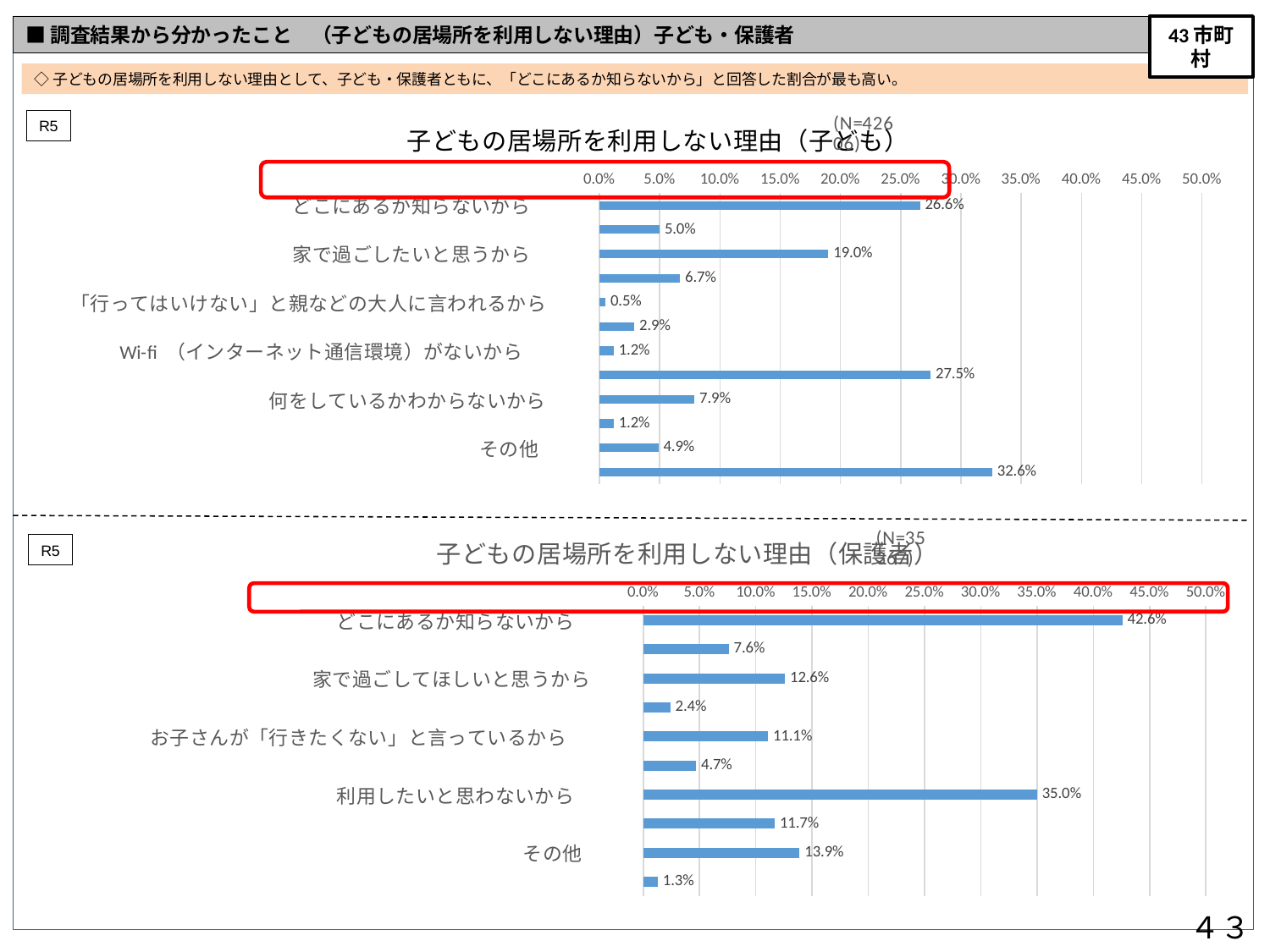

■調査結果から分かったこと　（子どもの居場所を利用しない理由）子ども・保護者
43市町村

◇子どもの居場所を利用しない理由として、子ども・保護者ともに、「どこにあるか知らないから」と回答した割合が最も高い。

### Chart: 子どもの居場所を利用しない理由（子ども）

| Category |  |
|---|---|
| どこにあるか知らないから                 | 0.266 |
| 家の近く（ひとりで行ける場所）にないから | 0.05 |
| 家で過ごしたいと思うから                 | 0.19 |
| 楽しくなさそうだから | 0.067 |
| 「行ってはいけない」と親などの大人に言われるから             | 0.005 |
| 行きたい日・時間に開いていないから       | 0.029 |
| Wi-fi （インターネット通信環境）がないから                   | 0.012 |
| 行きたいと思わないから                   | 0.275 |
| 何をしているかわからないから             | 0.079 |
| 利用していることを近所の人やともだちに知られたくないから     | 0.012 |
| その他               | 0.049 |
|   無回答             | 0.326 |
R5

### Chart: 子どもの居場所を利用しない理由（保護者）

| Category |  |
|---|---|
| どこにあるか知らないから                 | 0.426 |
| 家の近く（小学校区内）にないから         | 0.076 |
| 家で過ごしてほしいと思うから             | 0.126 |
| 居場所のイメージがよくないから           | 0.024 |
| お子さんが「行きたくない」と言っているから                   | 0.111 |
| 行きたい日・時間に開いていないから       | 0.047 |
| 利用したいと思わないから                 | 0.35 |
| 何をしているかわからないから             | 0.117 |
| その他               | 0.139 |
|   無回答             | 0.013 |
R5
４３